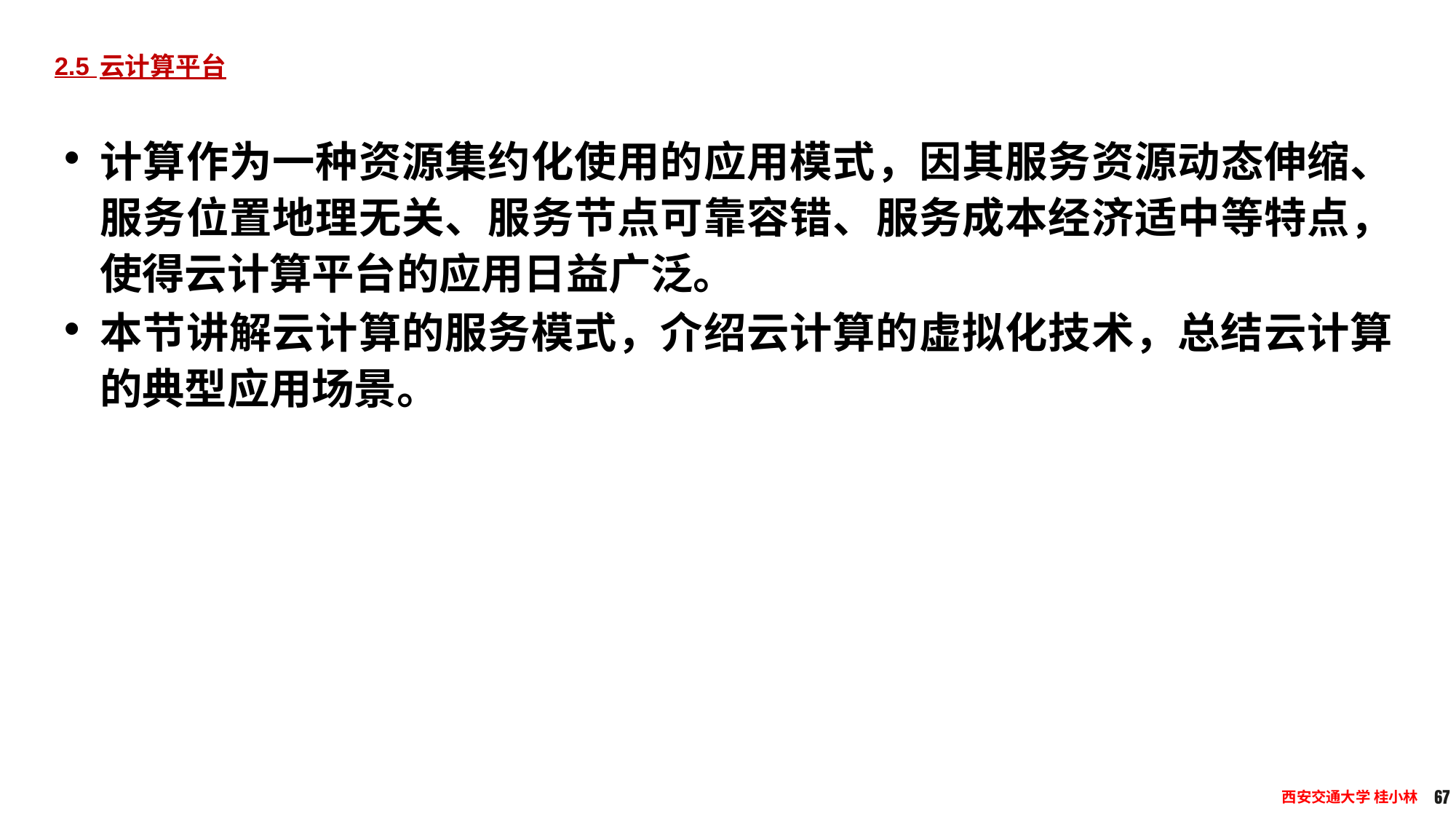

# 2.5 云计算平台
计算作为一种资源集约化使用的应用模式，因其服务资源动态伸缩、服务位置地理无关、服务节点可靠容错、服务成本经济适中等特点，使得云计算平台的应用日益广泛。
本节讲解云计算的服务模式，介绍云计算的虚拟化技术，总结云计算的典型应用场景。